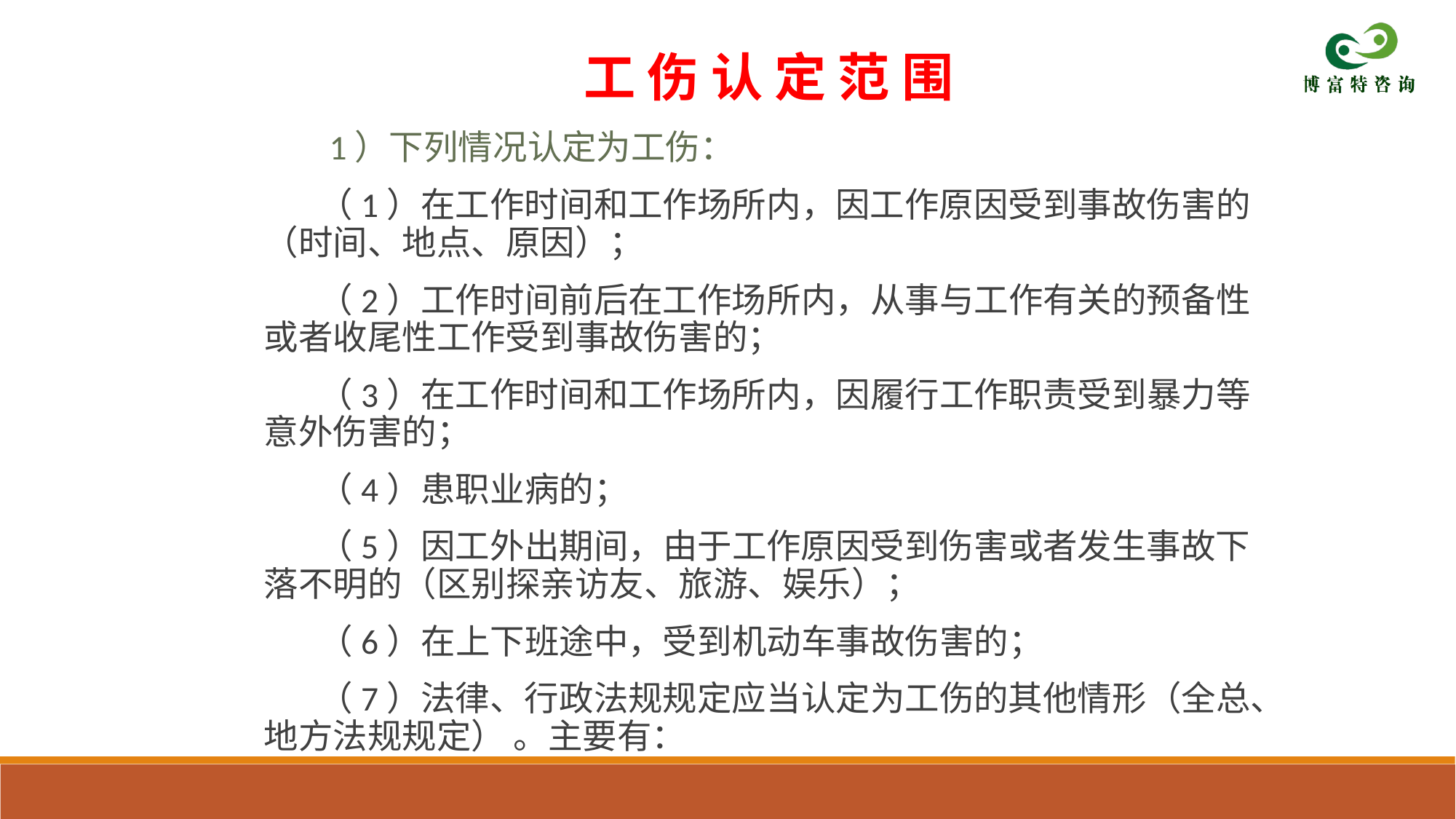

工 伤 认 定 范 围
        1）下列情况认定为工伤：
      （1）在工作时间和工作场所内，因工作原因受到事故伤害的（时间、地点、原因）；
      （2）工作时间前后在工作场所内，从事与工作有关的预备性或者收尾性工作受到事故伤害的；
      （3）在工作时间和工作场所内，因履行工作职责受到暴力等意外伤害的；
      （4）患职业病的；
      （5）因工外出期间，由于工作原因受到伤害或者发生事故下落不明的（区别探亲访友、旅游、娱乐）；
      （6）在上下班途中，受到机动车事故伤害的；
      （7）法律、行政法规规定应当认定为工伤的其他情形（全总、地方法规规定） 。主要有：